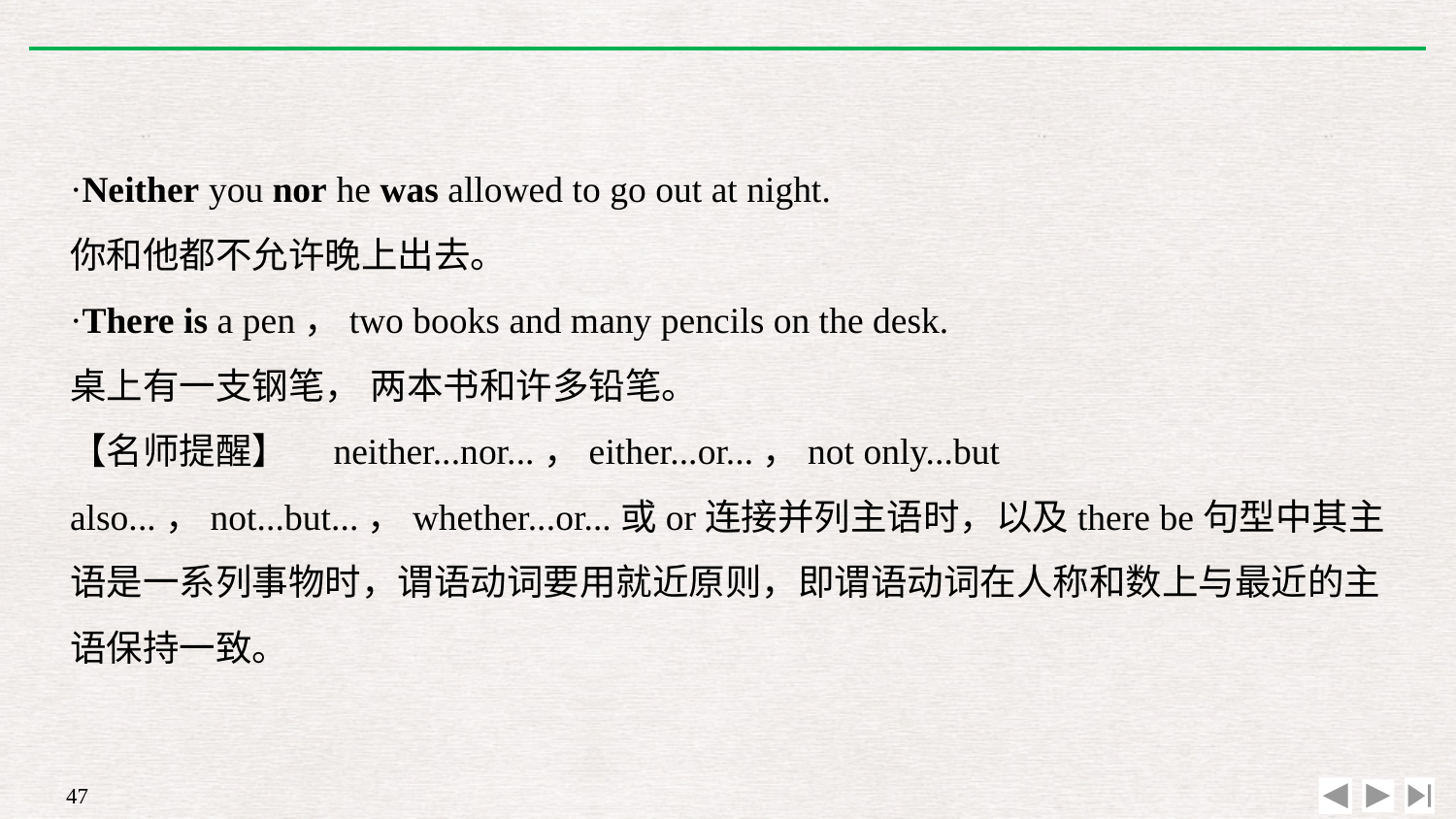

·Neither you nor he was allowed to go out at night.
你和他都不允许晚上出去。
·There is a pen，two books and many pencils on the desk.
桌上有一支钢笔， 两本书和许多铅笔。
【名师提醒】　neither...nor...，either...or...，not only...but also...，not...but...，whether...or...或or连接并列主语时，以及there be句型中其主语是一系列事物时，谓语动词要用就近原则，即谓语动词在人称和数上与最近的主语保持一致。